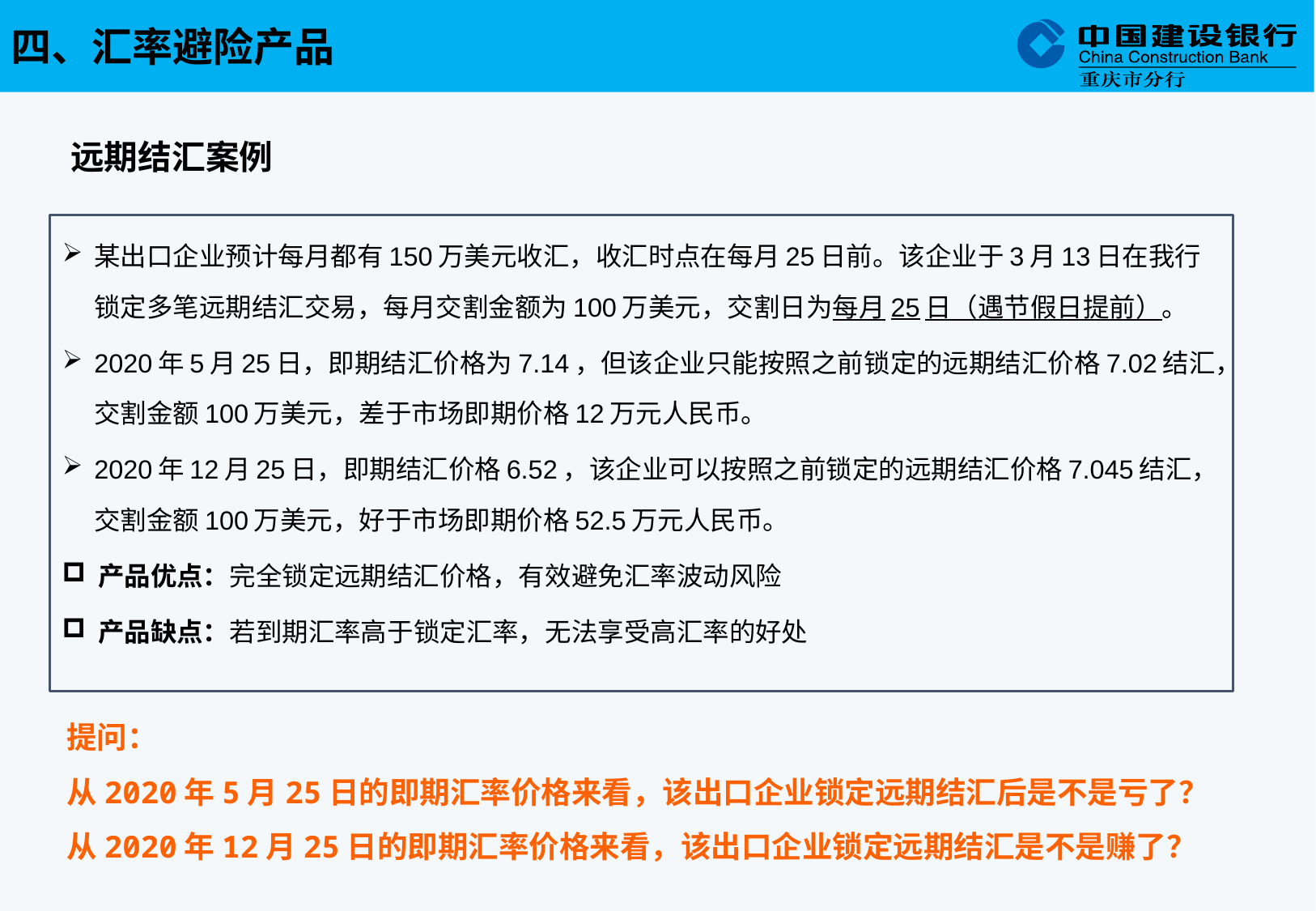

四、汇率避险产品

远期结汇案例
某出口企业预计每月都有150万美元收汇，收汇时点在每月25日前。该企业于3月13日在我行锁定多笔远期结汇交易，每月交割金额为100万美元，交割日为每月25日（遇节假日提前）。
2020年5月25日，即期结汇价格为7.14，但该企业只能按照之前锁定的远期结汇价格7.02结汇，交割金额100万美元，差于市场即期价格12万元人民币。
2020年12月25日，即期结汇价格6.52，该企业可以按照之前锁定的远期结汇价格7.045结汇，交割金额100万美元，好于市场即期价格52.5万元人民币。
产品优点：完全锁定远期结汇价格，有效避免汇率波动风险
产品缺点：若到期汇率高于锁定汇率，无法享受高汇率的好处

提问：
从2020年5月25日的即期汇率价格来看，该出口企业锁定远期结汇后是不是亏了？
从2020年12月25日的即期汇率价格来看，该出口企业锁定远期结汇是不是赚了？